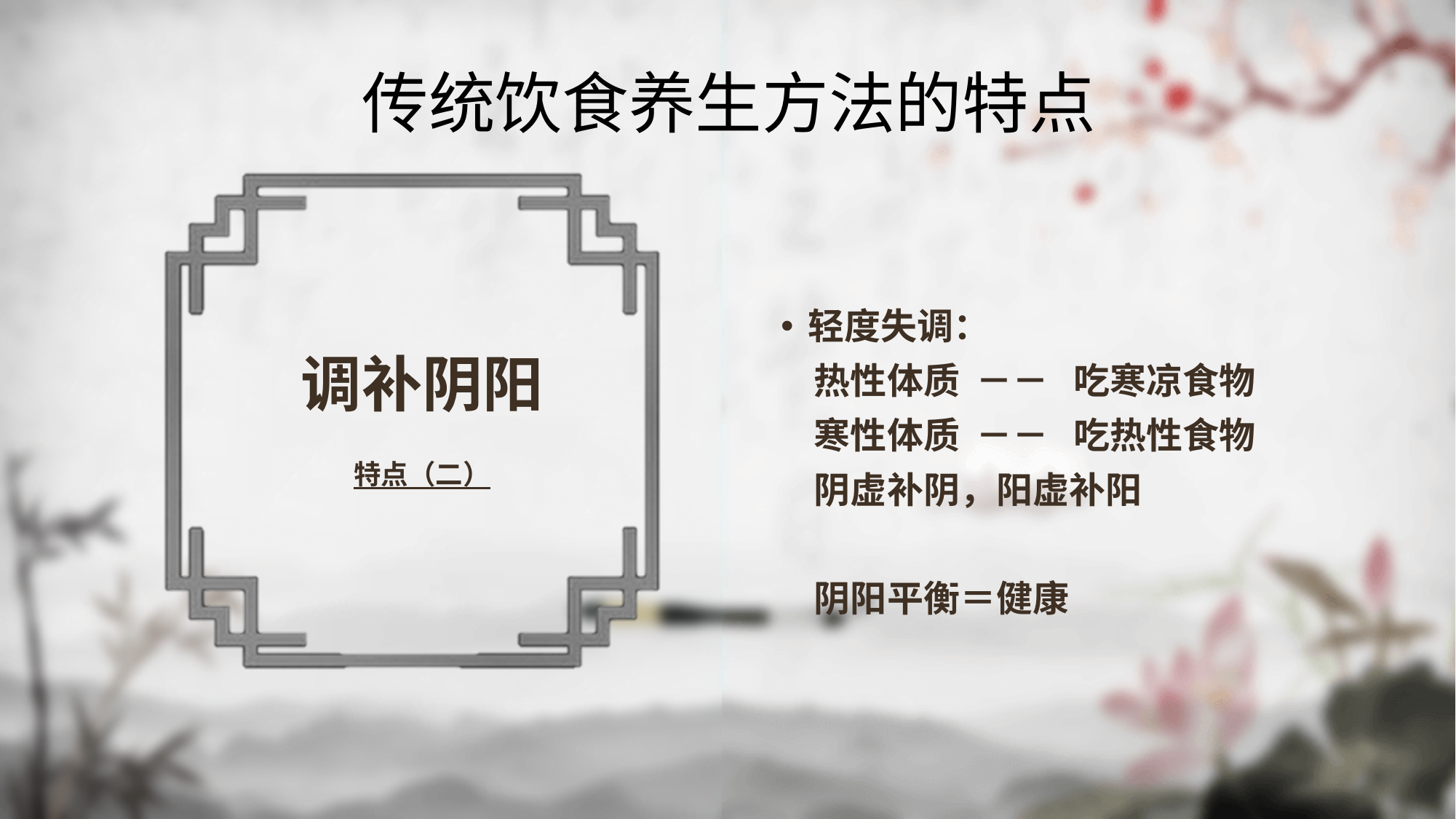

传统饮食养生方法的特点
轻度失调：
   热性体质  －－   吃寒凉食物
   寒性体质  －－   吃热性食物
   阴虚补阴，阳虚补阳

   阴阳平衡＝健康

调补阴阳

特点（二）